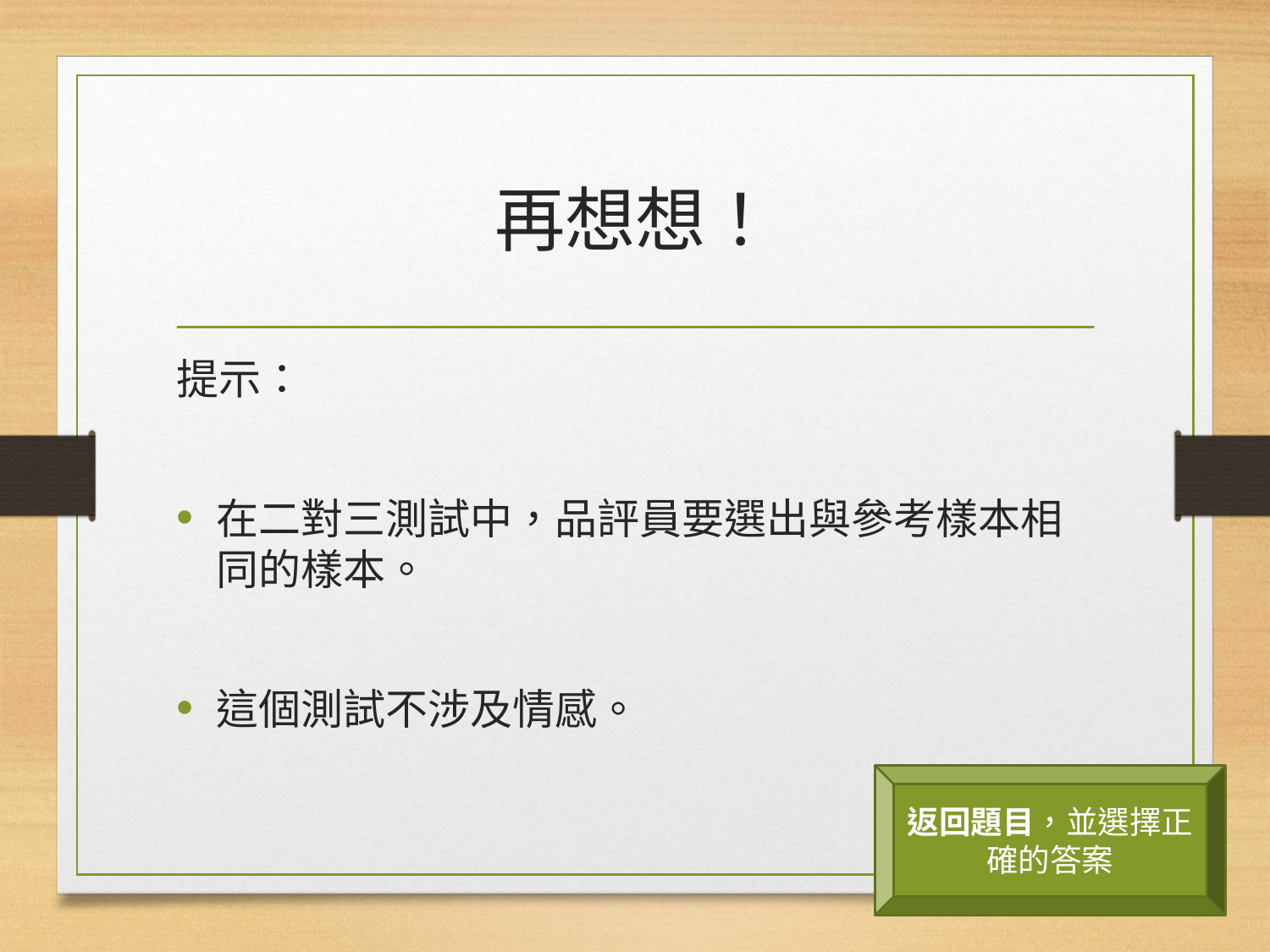

# 再想想！
提示：

在二對三測試中，品評員要選出與參考樣本相同的樣本。

這個測試不涉及情感。

返回題目，並選擇正確的答案